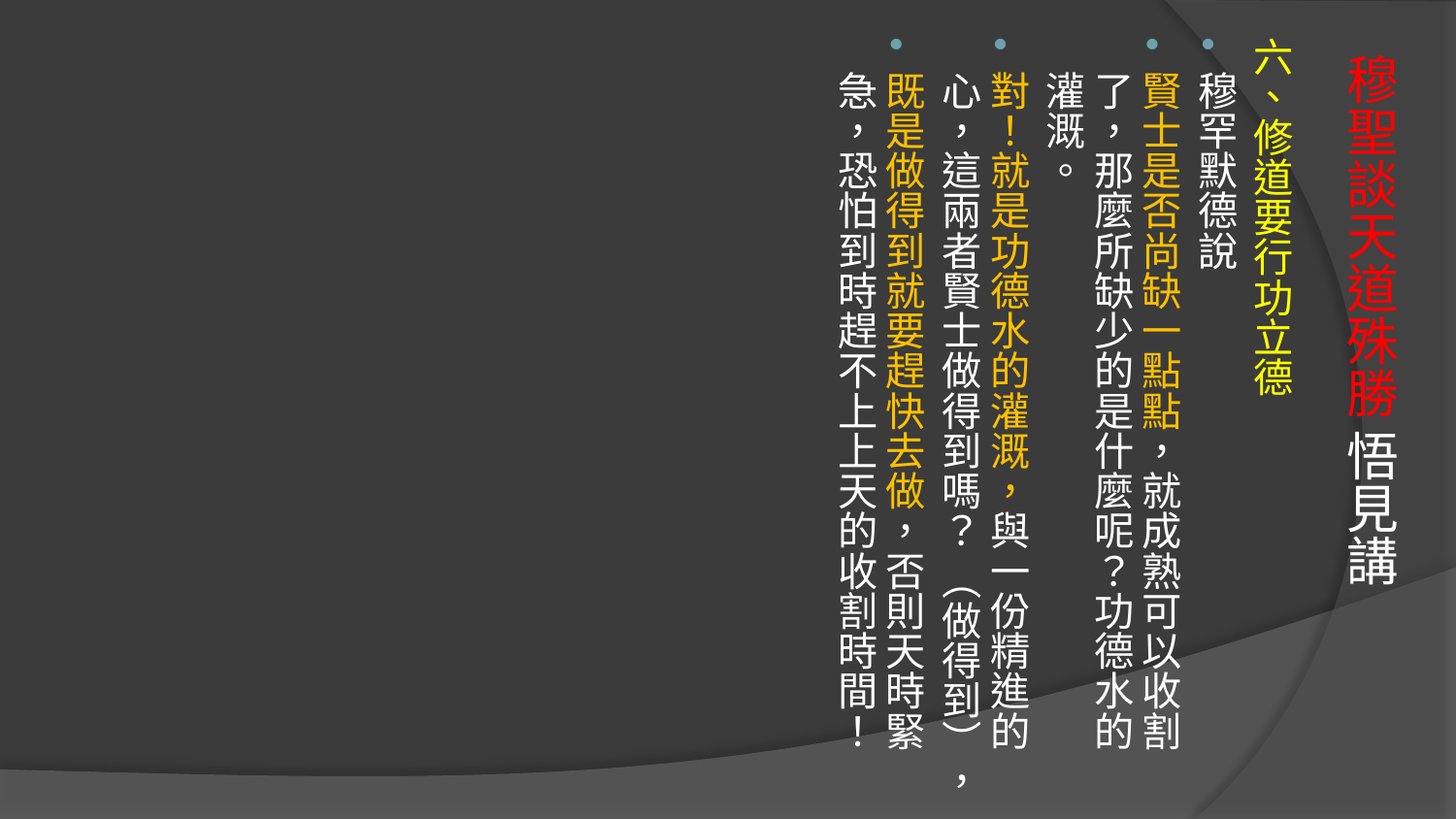

六、修道要行功立德
穆罕默德說
賢士是否尚缺一點點，就成熟可以收割了，那麼所缺少的是什麼呢？功德水的灌溉。
對！就是功德水的灌溉，與一份精進的心，這兩者賢士做得到嗎？ （做得到），
既是做得到就要趕快去做，否則天時緊急，恐怕到時趕不上上天的收割時間！

# 穆聖談天道殊勝 悟見講